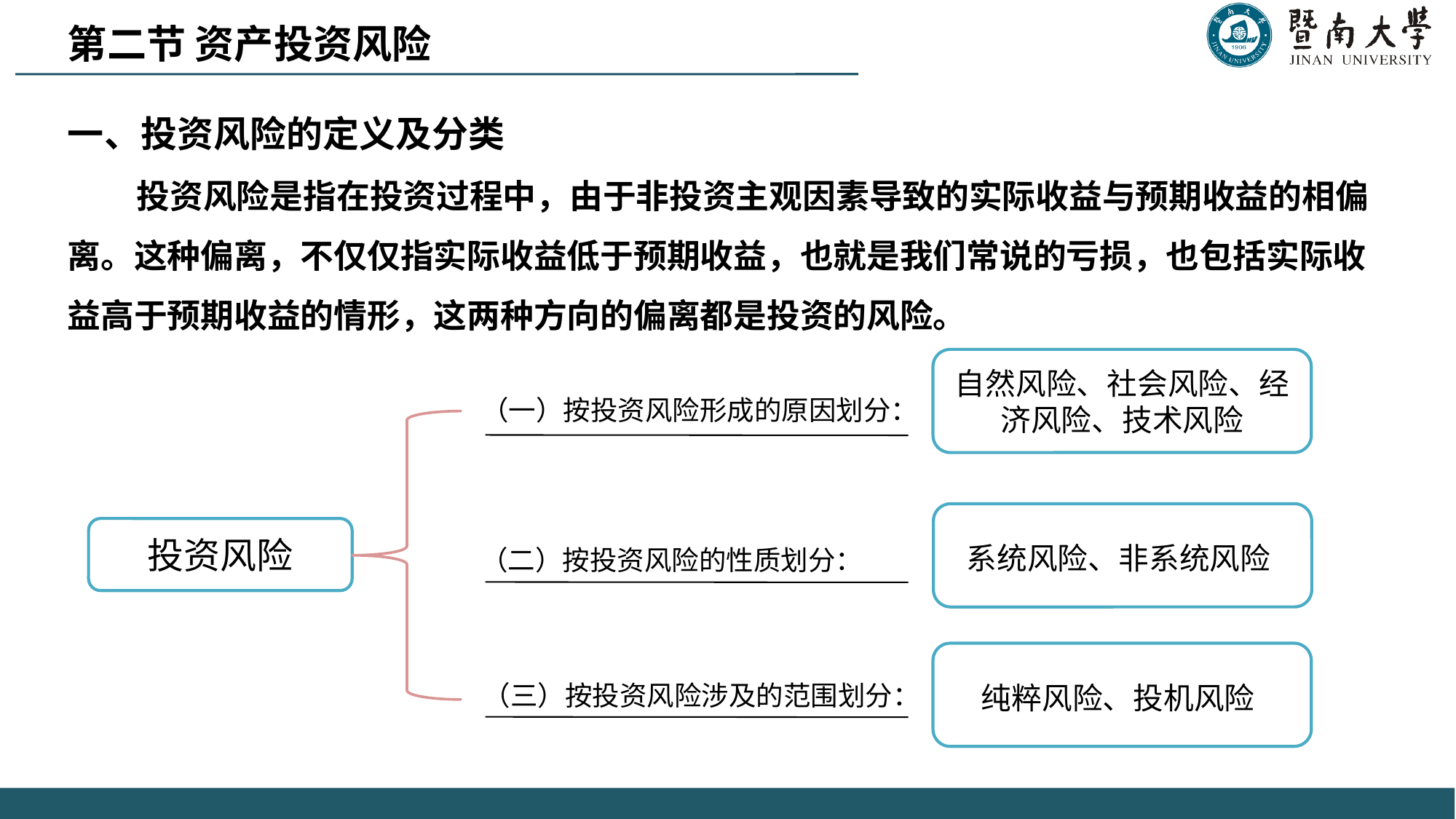

第二节 资产投资风险
一、投资风险的定义及分类
        投资风险是指在投资过程中，由于非投资主观因素导致的实际收益与预期收益的相偏离。这种偏离，不仅仅指实际收益低于预期收益，也就是我们常说的亏损，也包括实际收益高于预期收益的情形，这两种方向的偏离都是投资的风险。

自然风险、社会风险、经济风险、技术风险
（一）按投资风险形成的原因划分：

系统风险、非系统风险
投资风险
（二）按投资风险的性质划分：
纯粹风险、投机风险
（三）按投资风险涉及的范围划分：